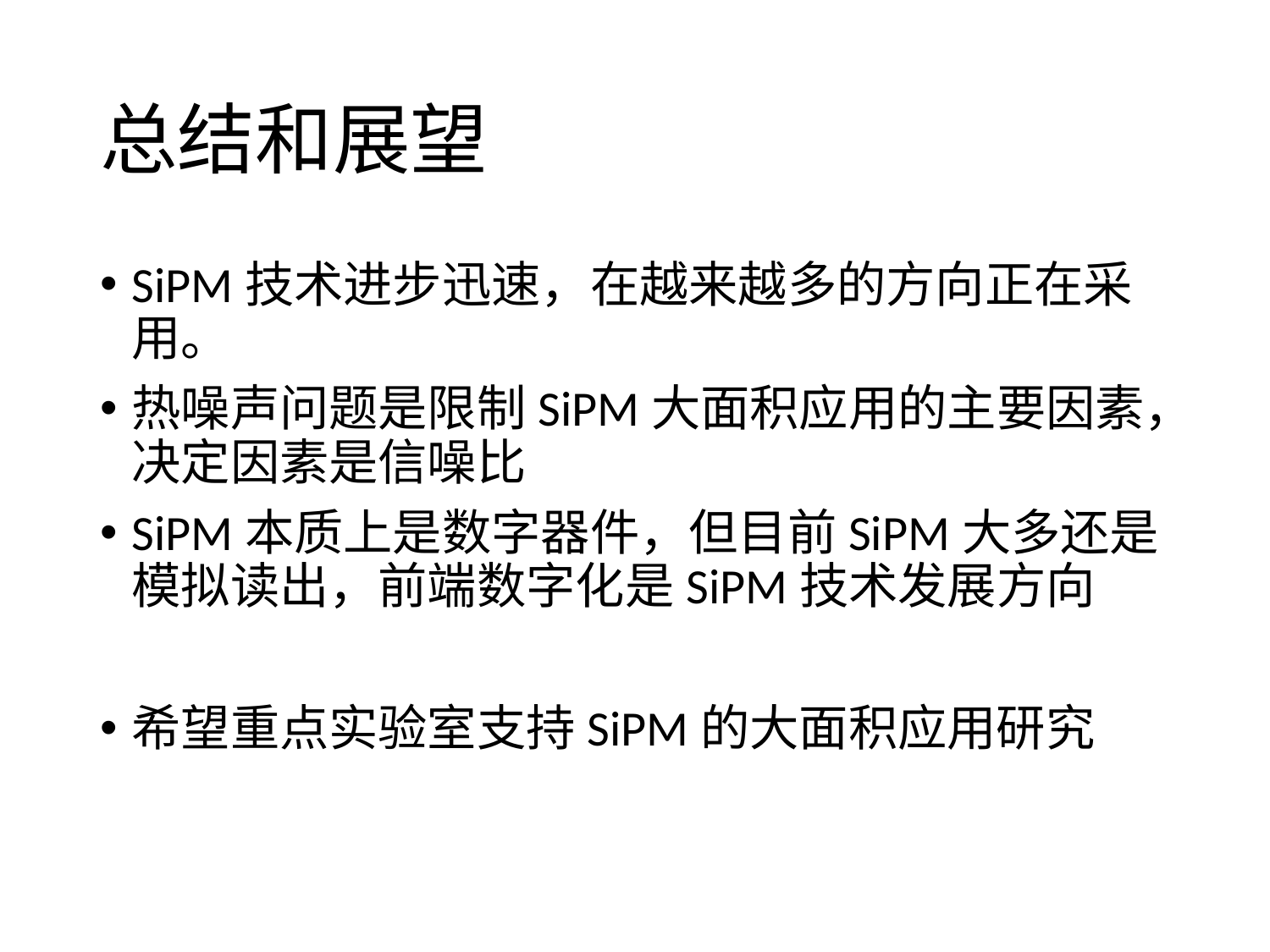

# 总结和展望
SiPM技术进步迅速，在越来越多的方向正在采用。
热噪声问题是限制SiPM大面积应用的主要因素，决定因素是信噪比
SiPM本质上是数字器件，但目前SiPM大多还是模拟读出，前端数字化是SiPM技术发展方向

希望重点实验室支持SiPM的大面积应用研究